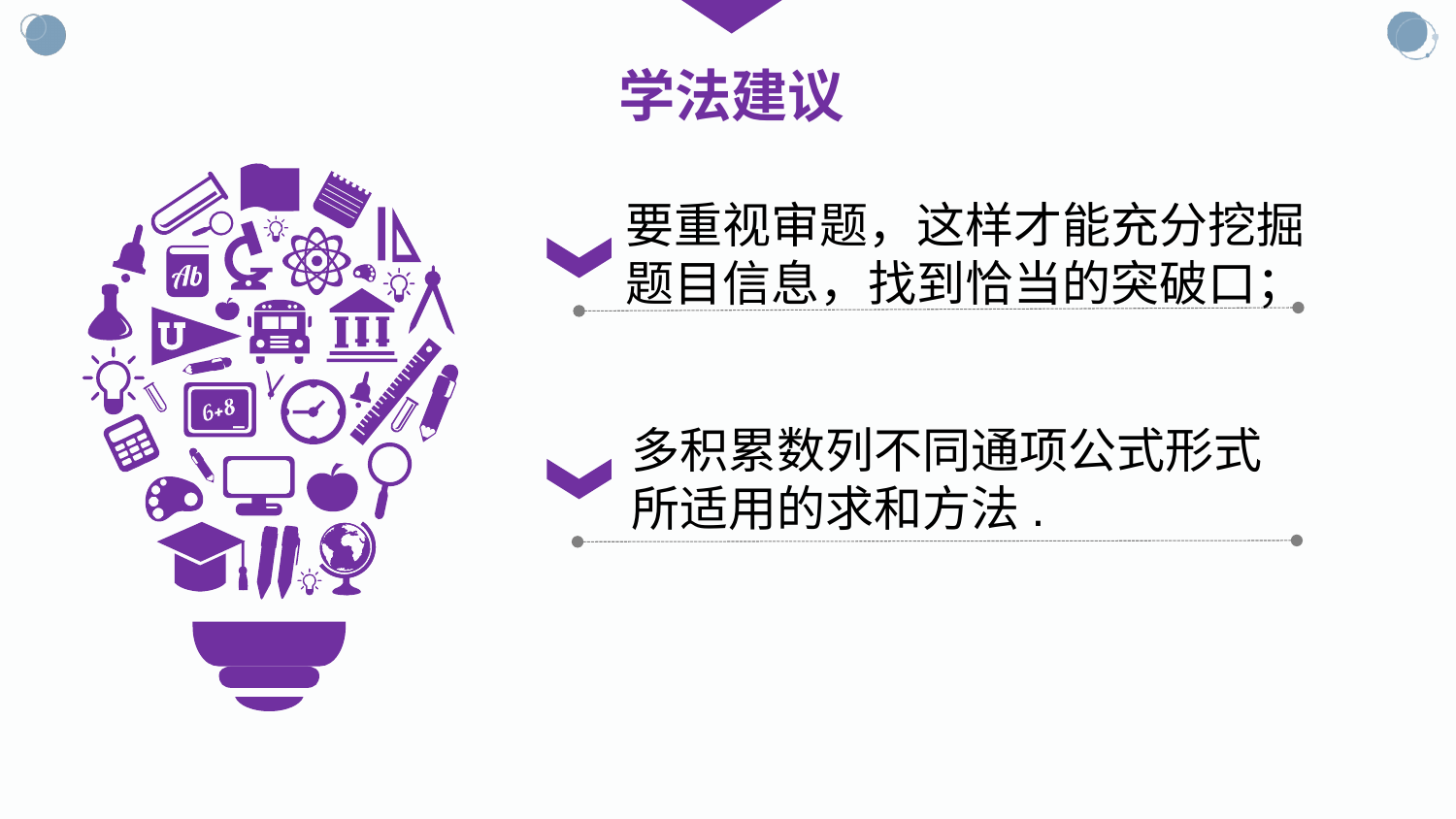

学法建议

要重视审题，这样才能充分挖掘题目信息，找到恰当的突破口；

多积累数列不同通项公式形式所适用的求和方法.